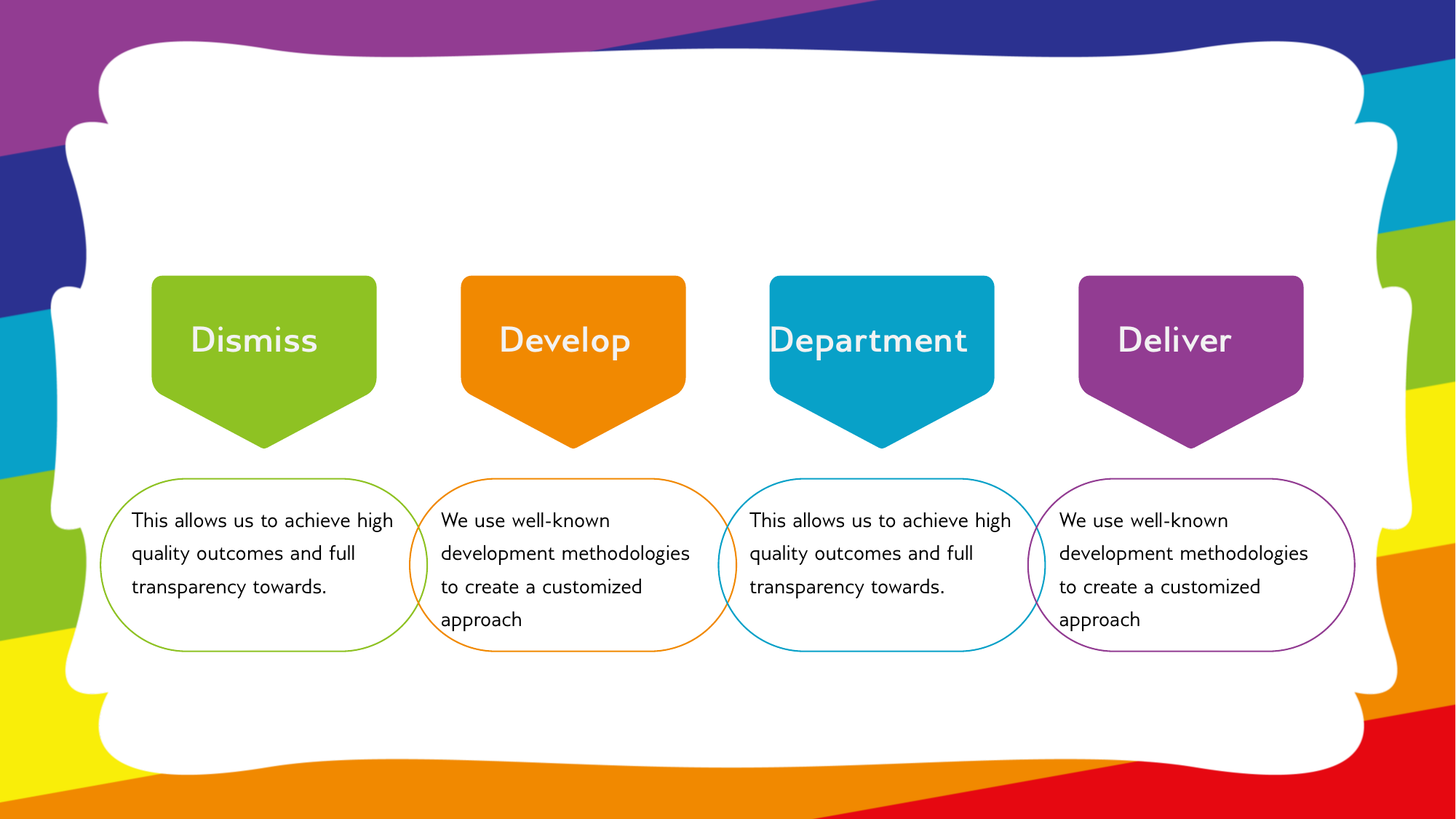

Dismiss
Develop
Department
Deliver

This allows us to achieve high quality outcomes and full transparency towards.
We use well-known development methodologies to create a customized approach
This allows us to achieve high quality outcomes and full transparency towards.
We use well-known development methodologies to create a customized approach
汇报：张三